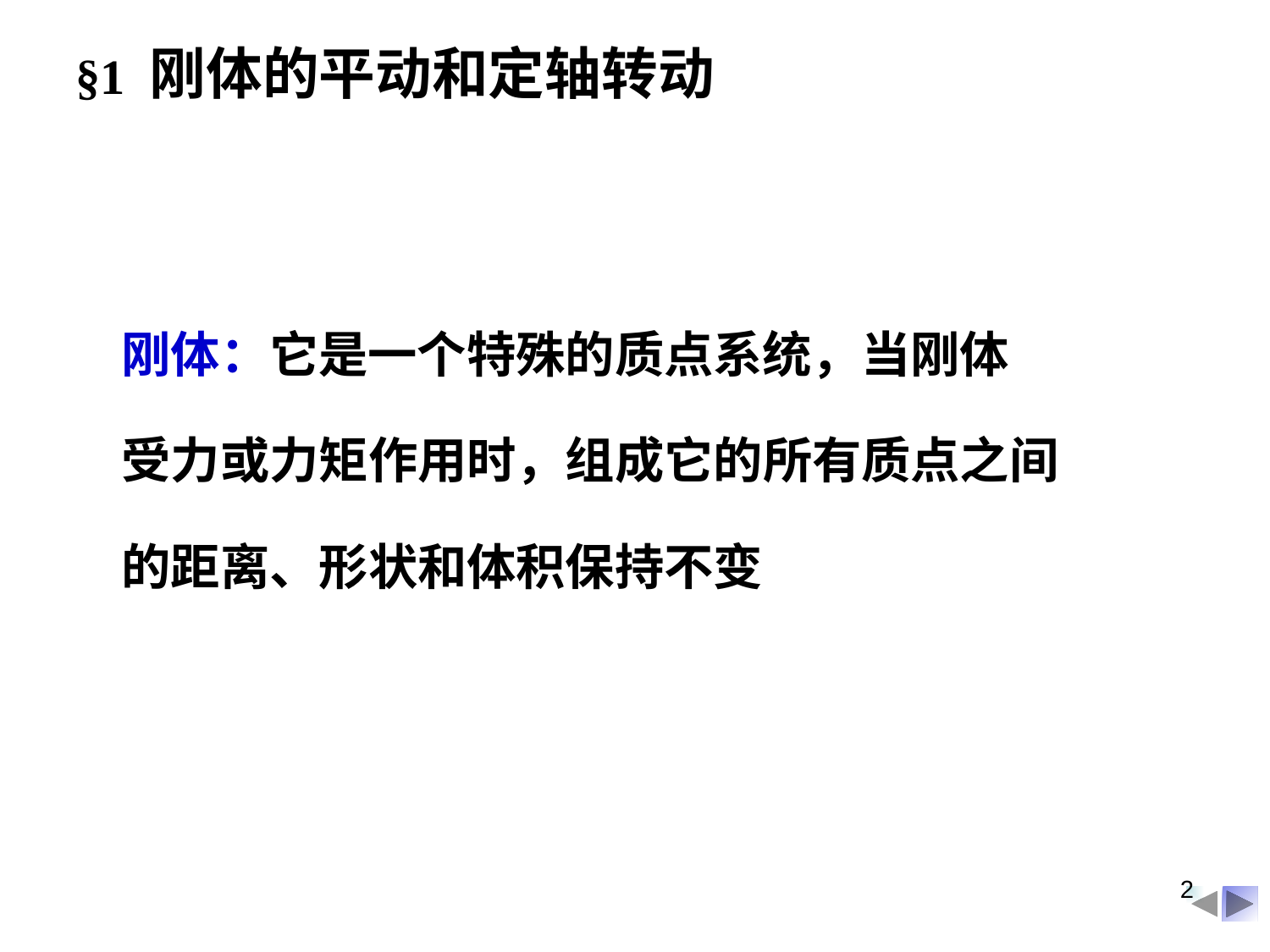

§1 刚体的平动和定轴转动
刚体：它是一个特殊的质点系统，当刚体
受力或力矩作用时，组成它的所有质点之间
的距离、形状和体积保持不变
2